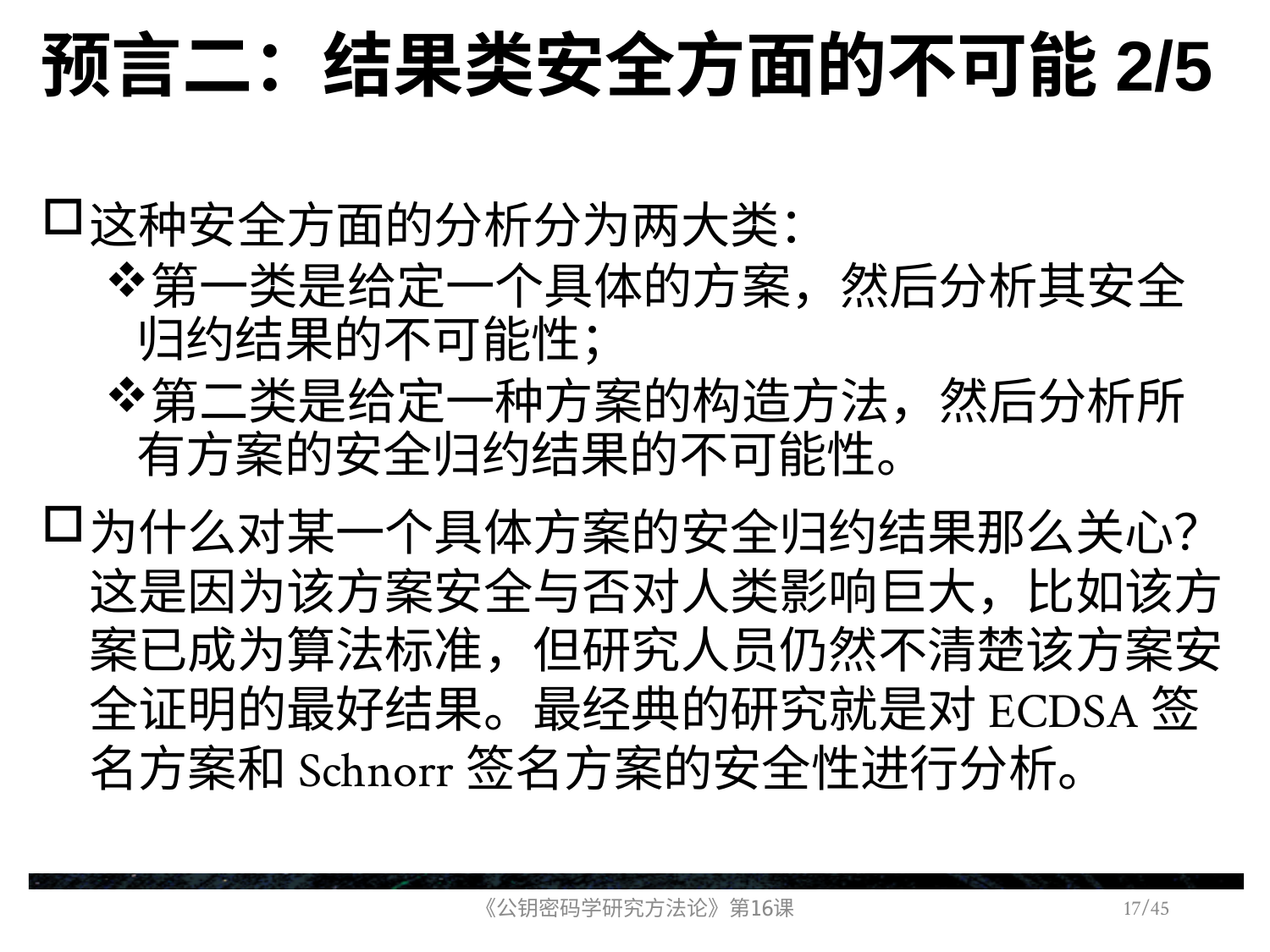

# 预言二：结果类安全方面的不可能2/5
这种安全方面的分析分为两大类：
第一类是给定一个具体的方案，然后分析其安全归约结果的不可能性；
第二类是给定一种方案的构造方法，然后分析所有方案的安全归约结果的不可能性。
为什么对某一个具体方案的安全归约结果那么关心？这是因为该方案安全与否对人类影响巨大，比如该方案已成为算法标准，但研究人员仍然不清楚该方案安全证明的最好结果。最经典的研究就是对ECDSA签名方案和Schnorr签名方案的安全性进行分析。
《公钥密码学研究方法论》第16课
17/45